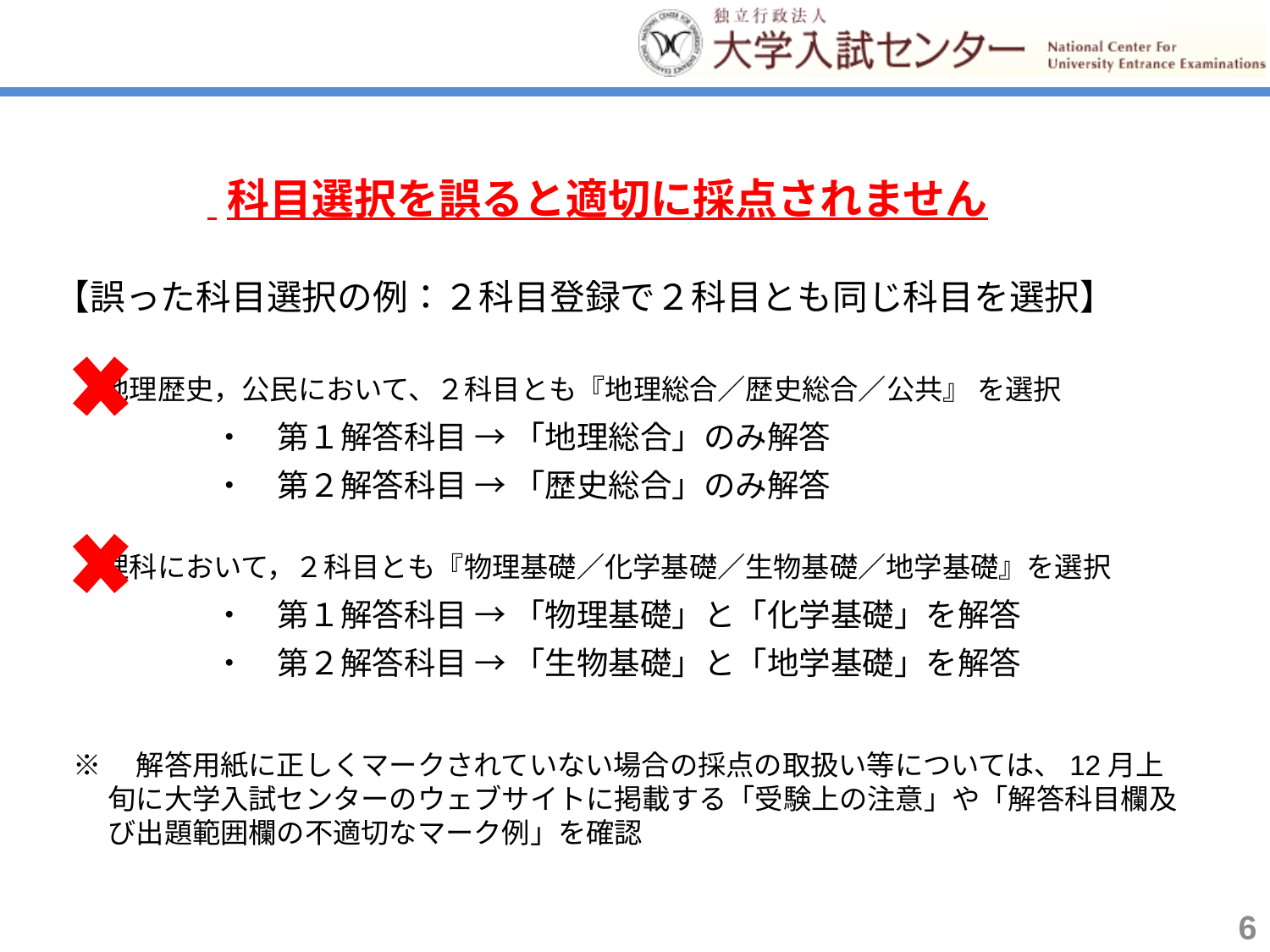

科目選択を誤ると適切に採点されません
【誤った科目選択の例：２科目登録で２科目とも同じ科目を選択】

 　地理歴史，公民において、２科目とも『地理総合／歴史総合／公共』 を選択
　　　　　・　第１解答科目 → 「地理総合」のみ解答
　　　　　・　第２解答科目 → 「歴史総合」のみ解答

 　理科において，２科目とも『物理基礎／化学基礎／生物基礎／地学基礎』を選択
　　　　　・　第１解答科目 → 「物理基礎」と「化学基礎」を解答
　　　　　・　第２解答科目 → 「生物基礎」と「地学基礎」を解答

※　解答用紙に正しくマークされていない場合の採点の取扱い等については、12月上旬に大学入試センターのウェブサイトに掲載する「受験上の注意」や「解答科目欄及び出題範囲欄の不適切なマーク例」を確認
6